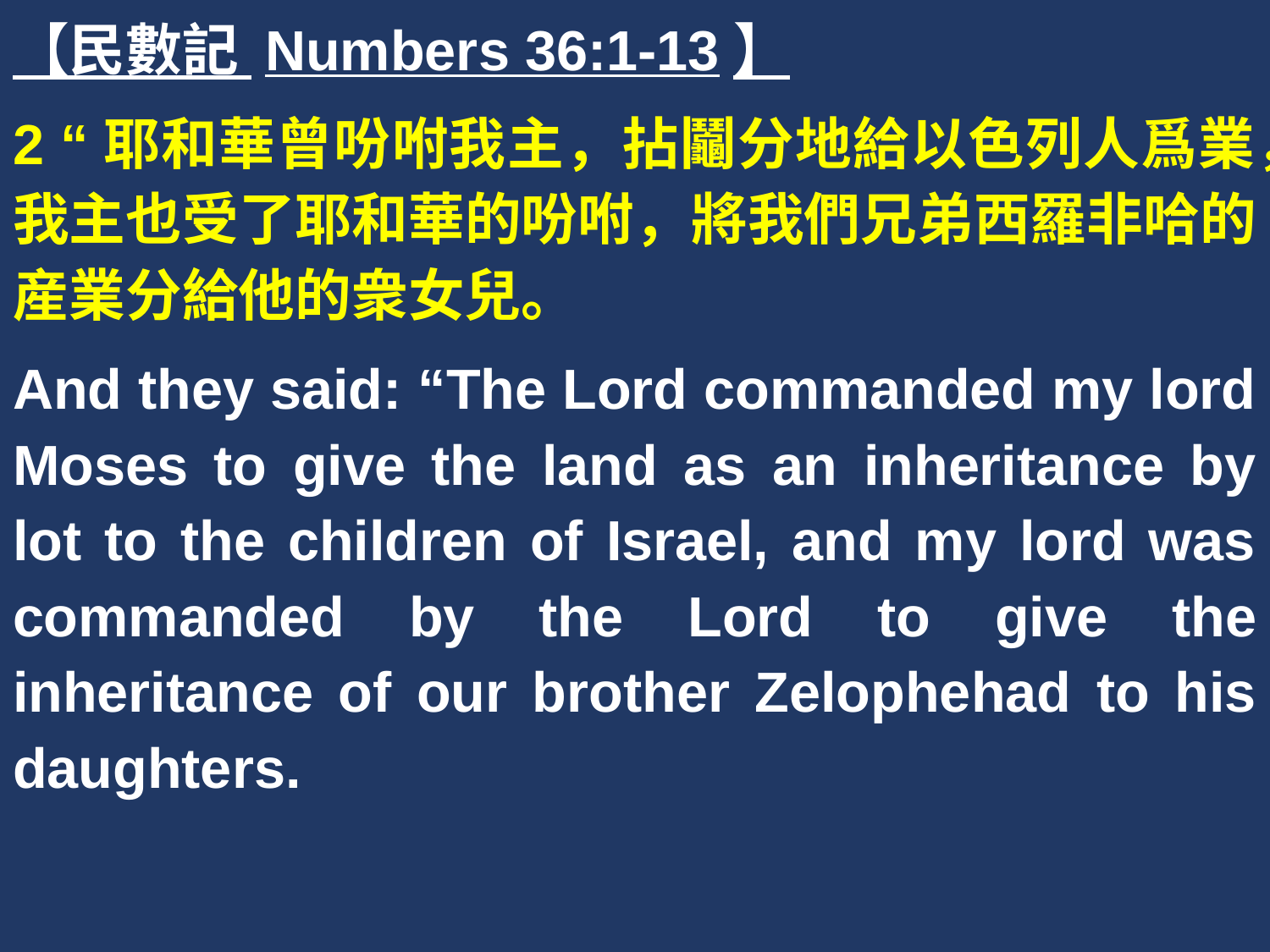

【民數記 Numbers 36:1-13】
2 “耶和華曾吩咐我主，拈鬮分地給以色列人爲業，我主也受了耶和華的吩咐，將我們兄弟西羅非哈的産業分給他的衆女兒。
And they said: “The Lord commanded my lord Moses to give the land as an inheritance by lot to the children of Israel, and my lord was commanded by the Lord to give the inheritance of our brother Zelophehad to his daughters.